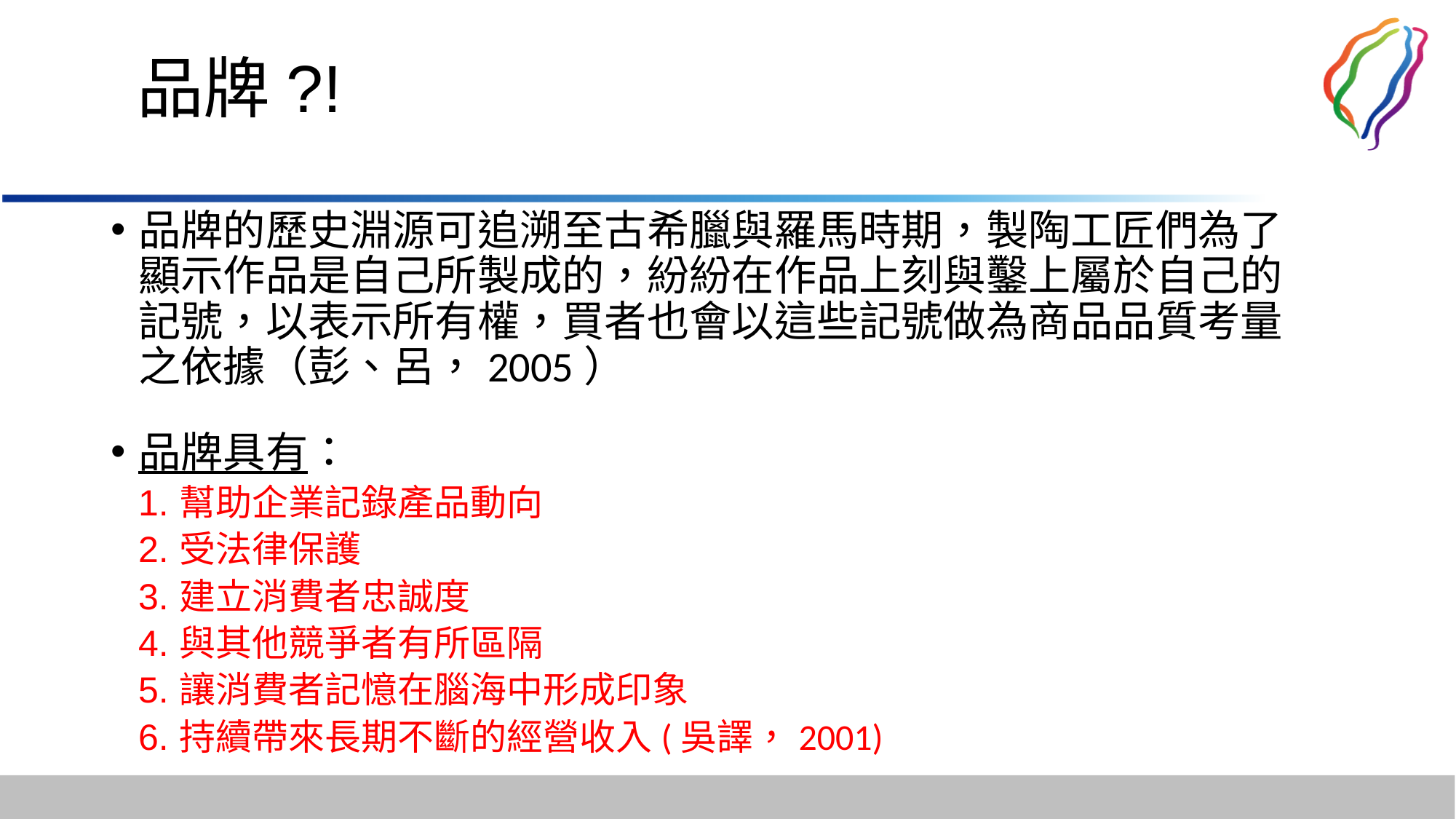

# 品牌?!
品牌的歷史淵源可追溯至古希臘與羅馬時期，製陶工匠們為了顯示作品是自己所製成的，紛紛在作品上刻與鑿上屬於自己的記號，以表示所有權，買者也會以這些記號做為商品品質考量之依據（彭、呂，2005）

品牌具有：
幫助企業記錄產品動向
受法律保護
建立消費者忠誠度
與其他競爭者有所區隔
讓消費者記憶在腦海中形成印象
持續帶來長期不斷的經營收入(吳譯，2001)